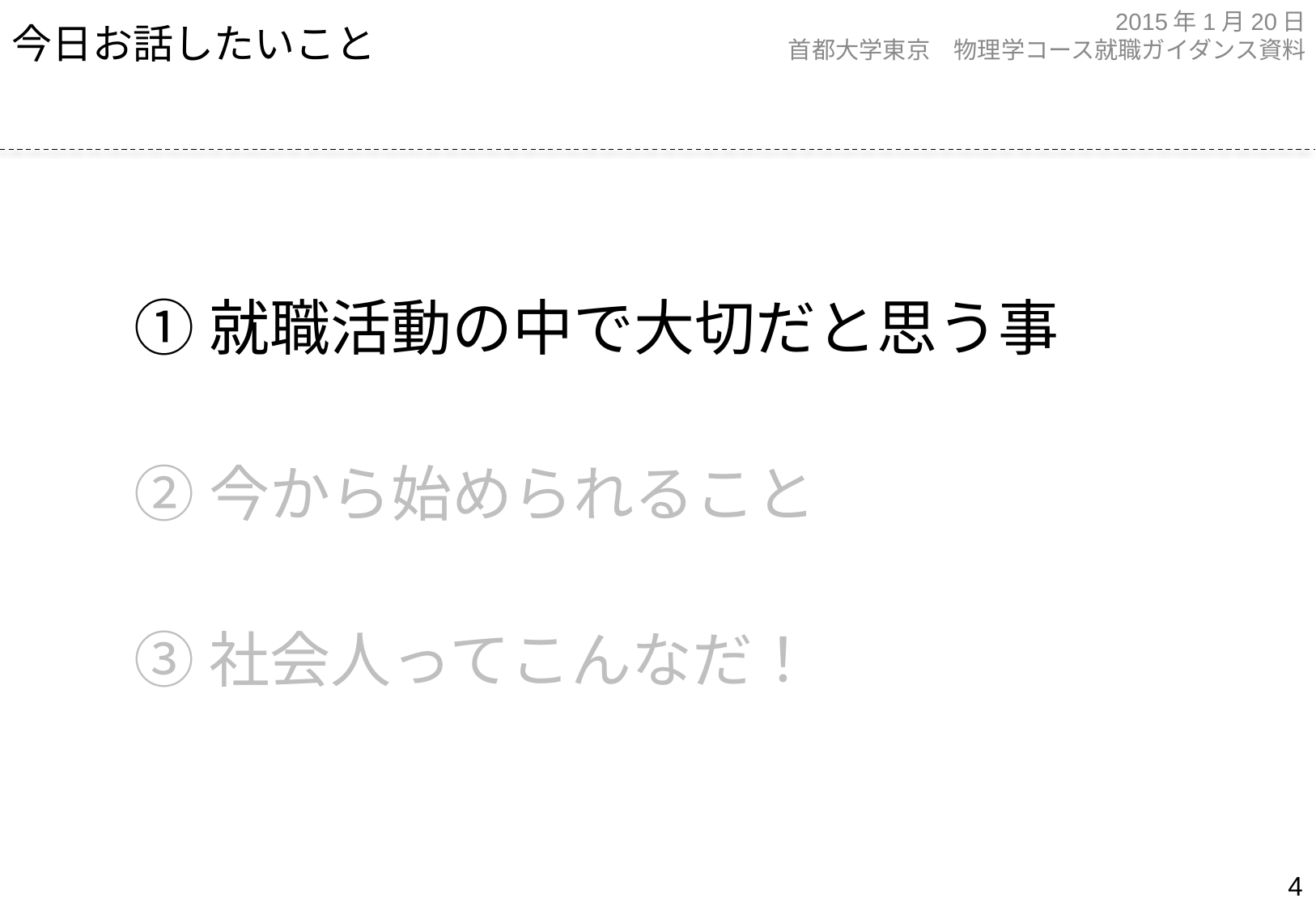

今日お話したいこと
①就職活動の中で大切だと思う事

②今から始められること

③社会人ってこんなだ！
4